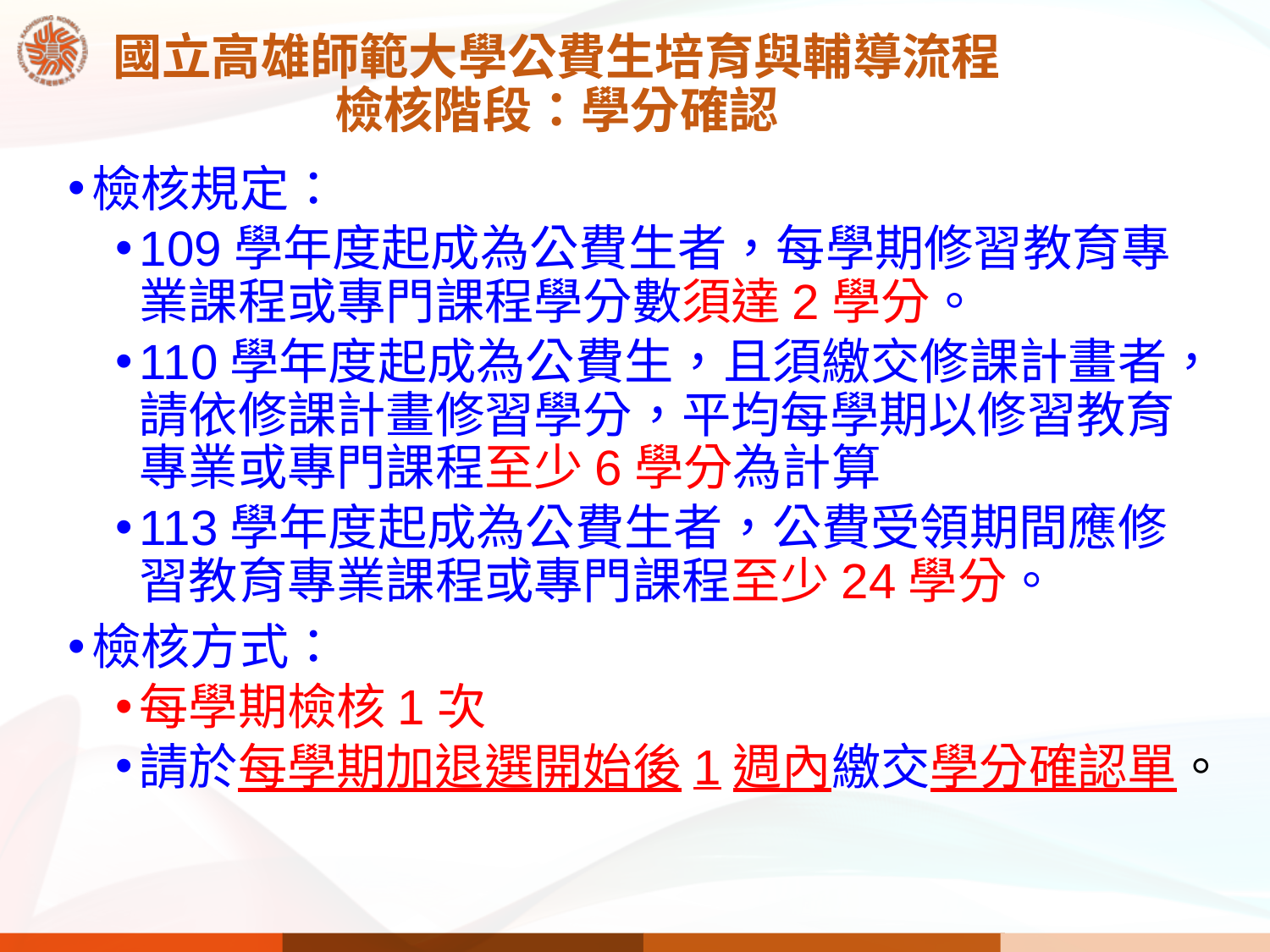

# 國立高雄師範大學公費生培育與輔導流程 檢核階段：學分確認
檢核規定：
109學年度起成為公費生者，每學期修習教育專業課程或專門課程學分數須達2學分。
110學年度起成為公費生，且須繳交修課計畫者，請依修課計畫修習學分，平均每學期以修習教育專業或專門課程至少6學分為計算
113學年度起成為公費生者，公費受領期間應修習教育專業課程或專門課程至少24學分。
檢核方式：
每學期檢核1次
請於每學期加退選開始後1週內繳交學分確認單。